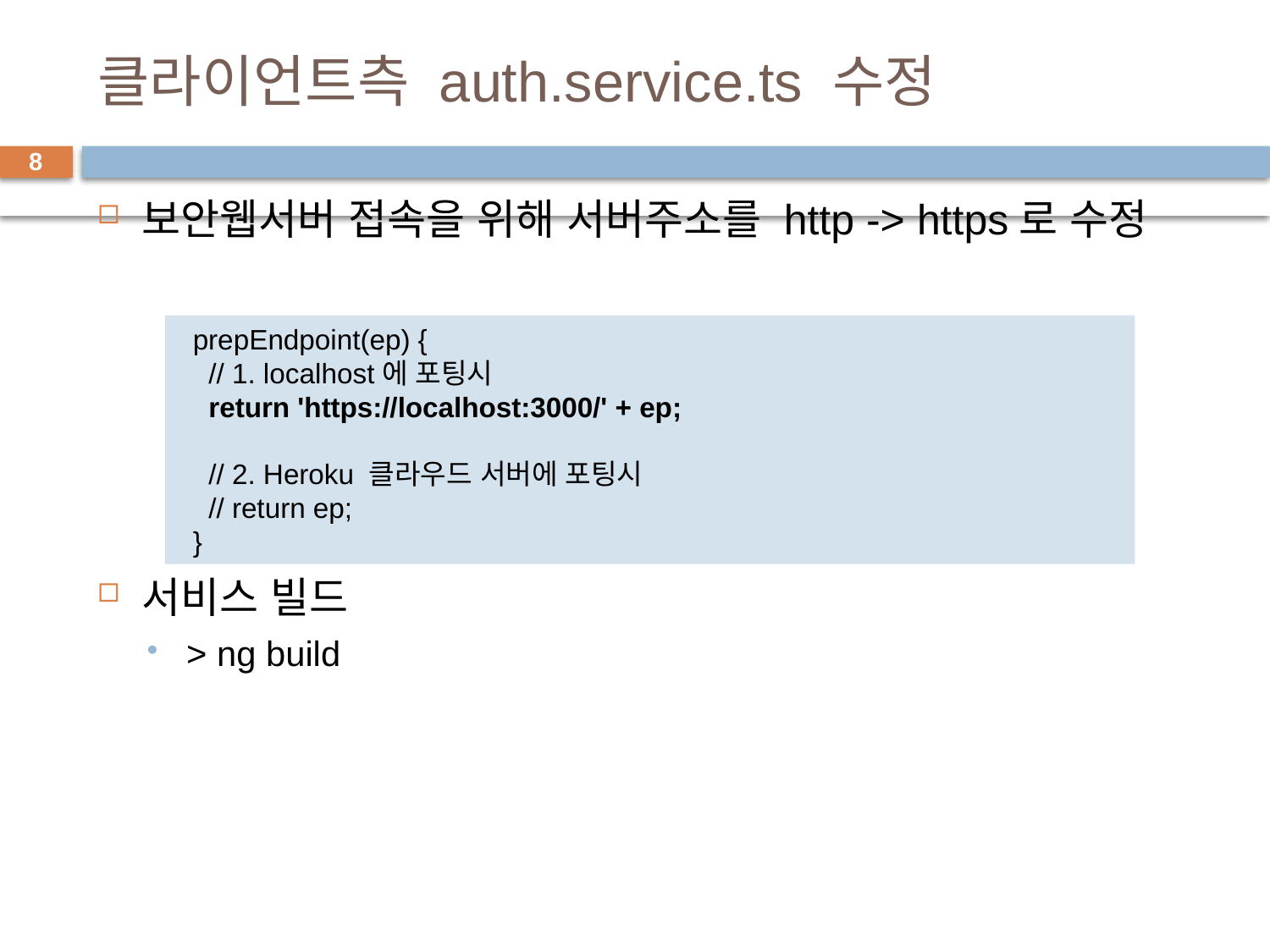

# 클라이언트측 auth.service.ts 수정
8
보안웹서버 접속을 위해 서버주소를 http -> https로 수정

서비스 빌드
> ng build

  prepEndpoint(ep) {
    // 1. localhost에 포팅시
    return 'https://localhost:3000/' + ep;
    // 2. Heroku 클라우드 서버에 포팅시
    // return ep;
  }